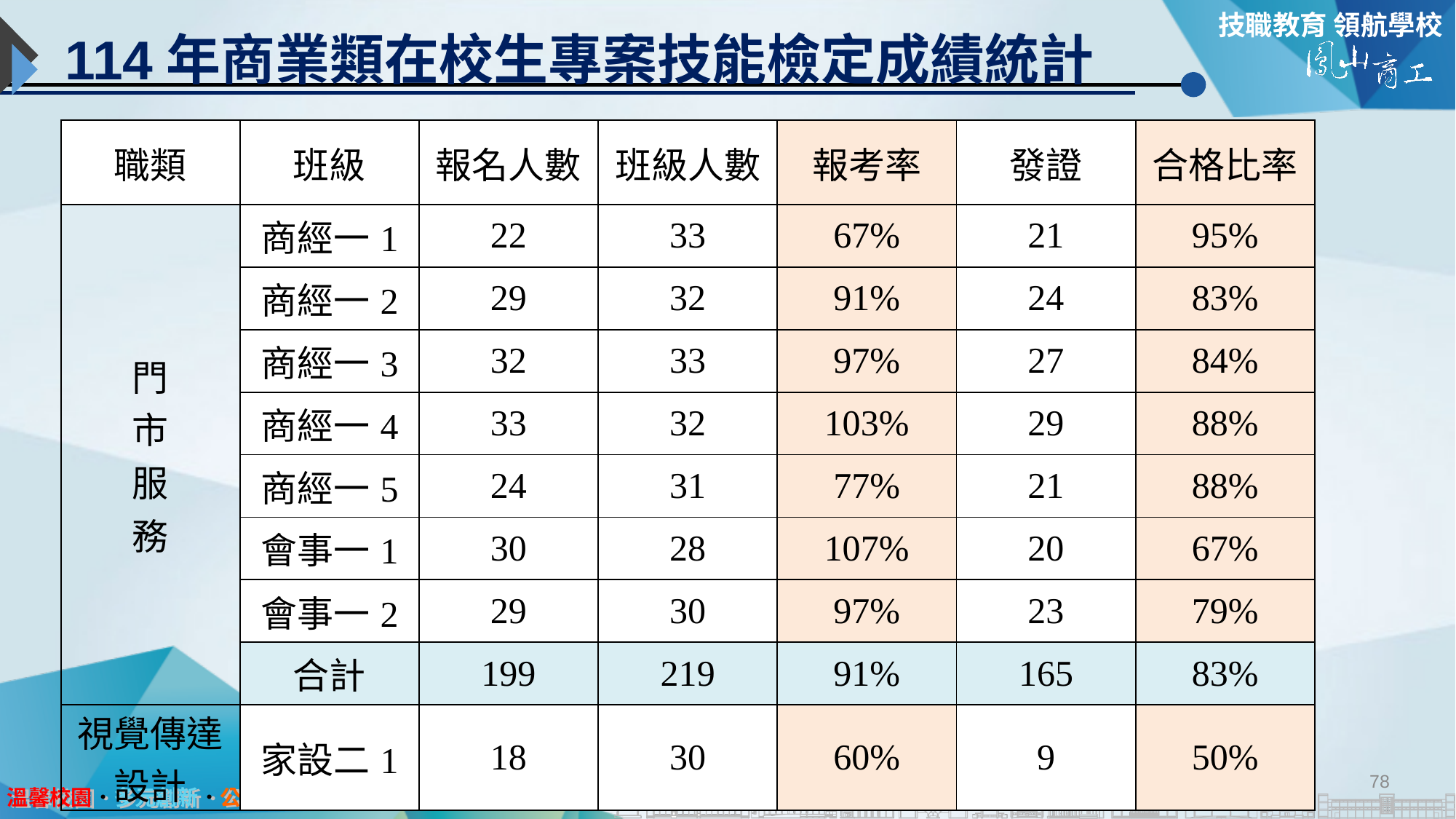

# 114年商業類在校生專案技能檢定成績統計
| 職類 | 班級 | 報名人數 | 班級人數 | 報考率 | 發證 | 合格比率 |
| --- | --- | --- | --- | --- | --- | --- |
| 門 市 服 務 | 商經一1 | 22 | 33 | 67% | 21 | 95% |
|  | 商經一2 | 29 | 32 | 91% | 24 | 83% |
|  | 商經一3 | 32 | 33 | 97% | 27 | 84% |
|  | 商經一4 | 33 | 32 | 103% | 29 | 88% |
|  | 商經一5 | 24 | 31 | 77% | 21 | 88% |
|  | 會事一1 | 30 | 28 | 107% | 20 | 67% |
|  | 會事一2 | 29 | 30 | 97% | 23 | 79% |
|  | 合計 | 199 | 219 | 91% | 165 | 83% |
| 視覺傳達設計 | 家設二1 | 18 | 30 | 60% | 9 | 50% |

78